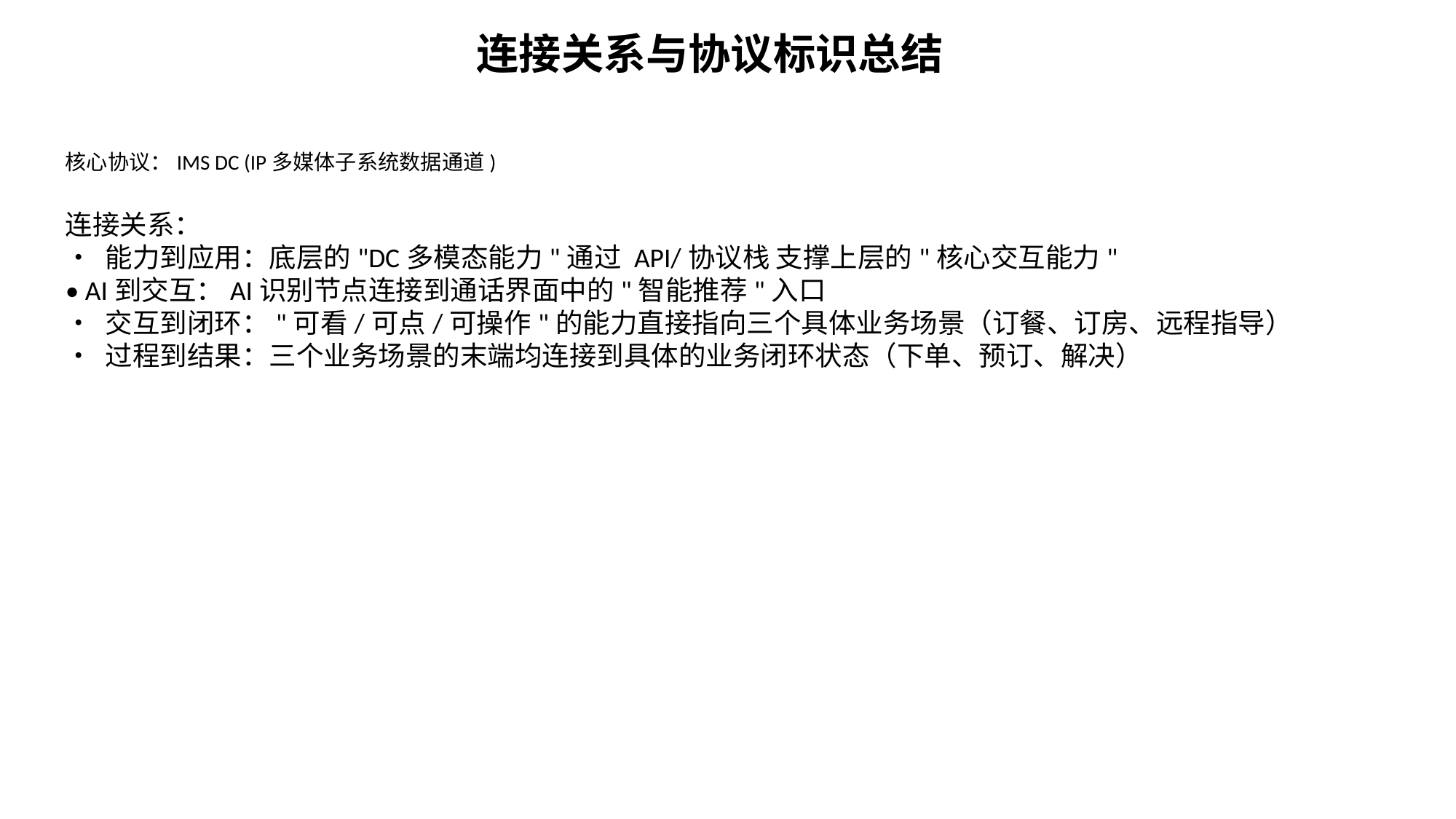

连接关系与协议标识总结
核心协议：IMS DC (IP多媒体子系统数据通道)

连接关系：
• 能力到应用：底层的"DC多模态能力"通过 API/协议栈 支撑上层的"核心交互能力"
• AI到交互：AI识别节点连接到通话界面中的"智能推荐"入口
• 交互到闭环："可看/可点/可操作"的能力直接指向三个具体业务场景（订餐、订房、远程指导）
• 过程到结果：三个业务场景的末端均连接到具体的业务闭环状态（下单、预订、解决）